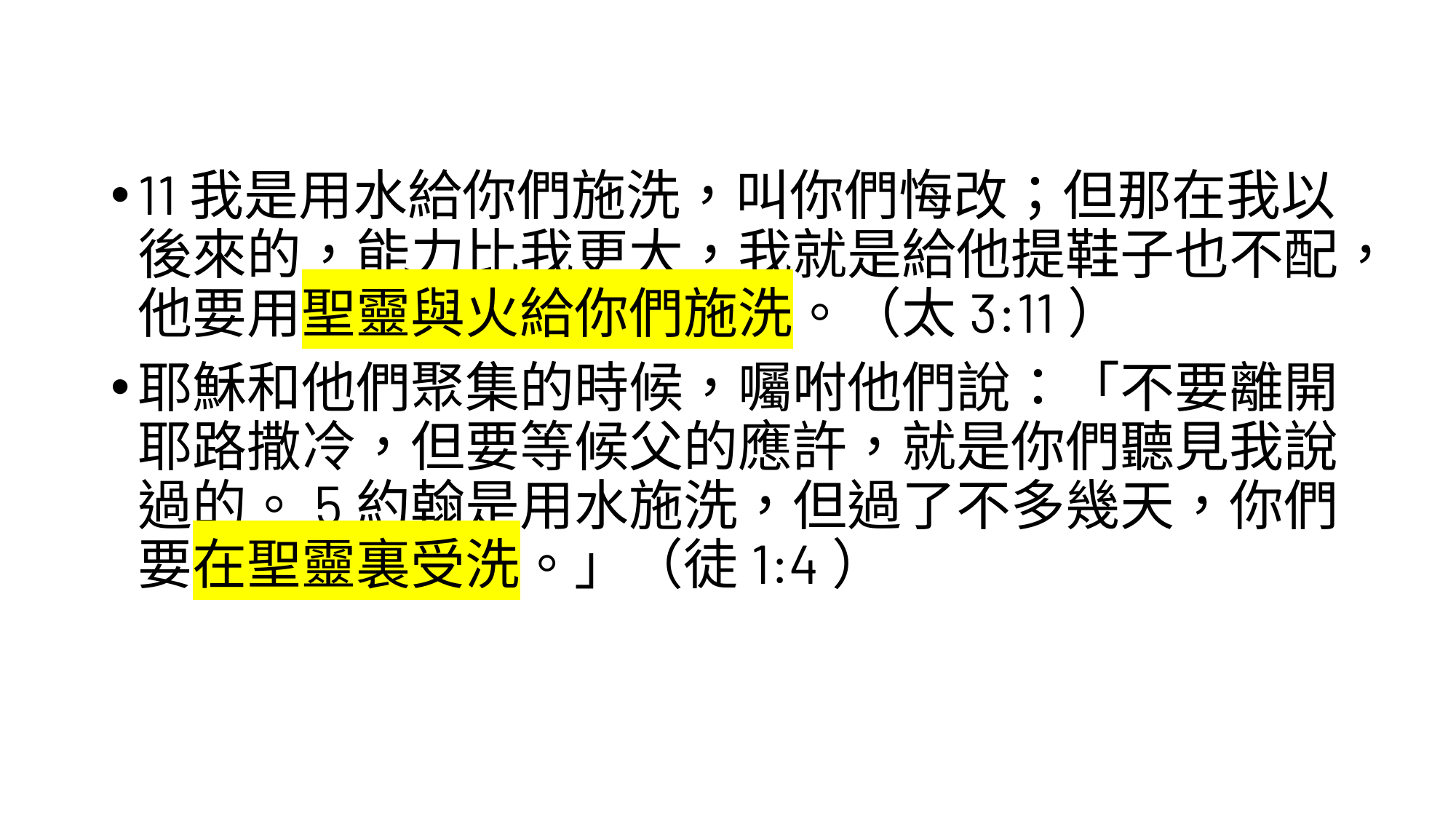

11我是用水給你們施洗，叫你們悔改；但那在我以後來的，能力比我更大，我就是給他提鞋子也不配，他要用聖靈與火給你們施洗。（太3:11）
耶穌和他們聚集的時候，囑咐他們說：「不要離開耶路撒冷，但要等候父的應許，就是你們聽見我說過的。5約翰是用水施洗，但過了不多幾天，你們要在聖靈裏受洗。」（徒1:4）